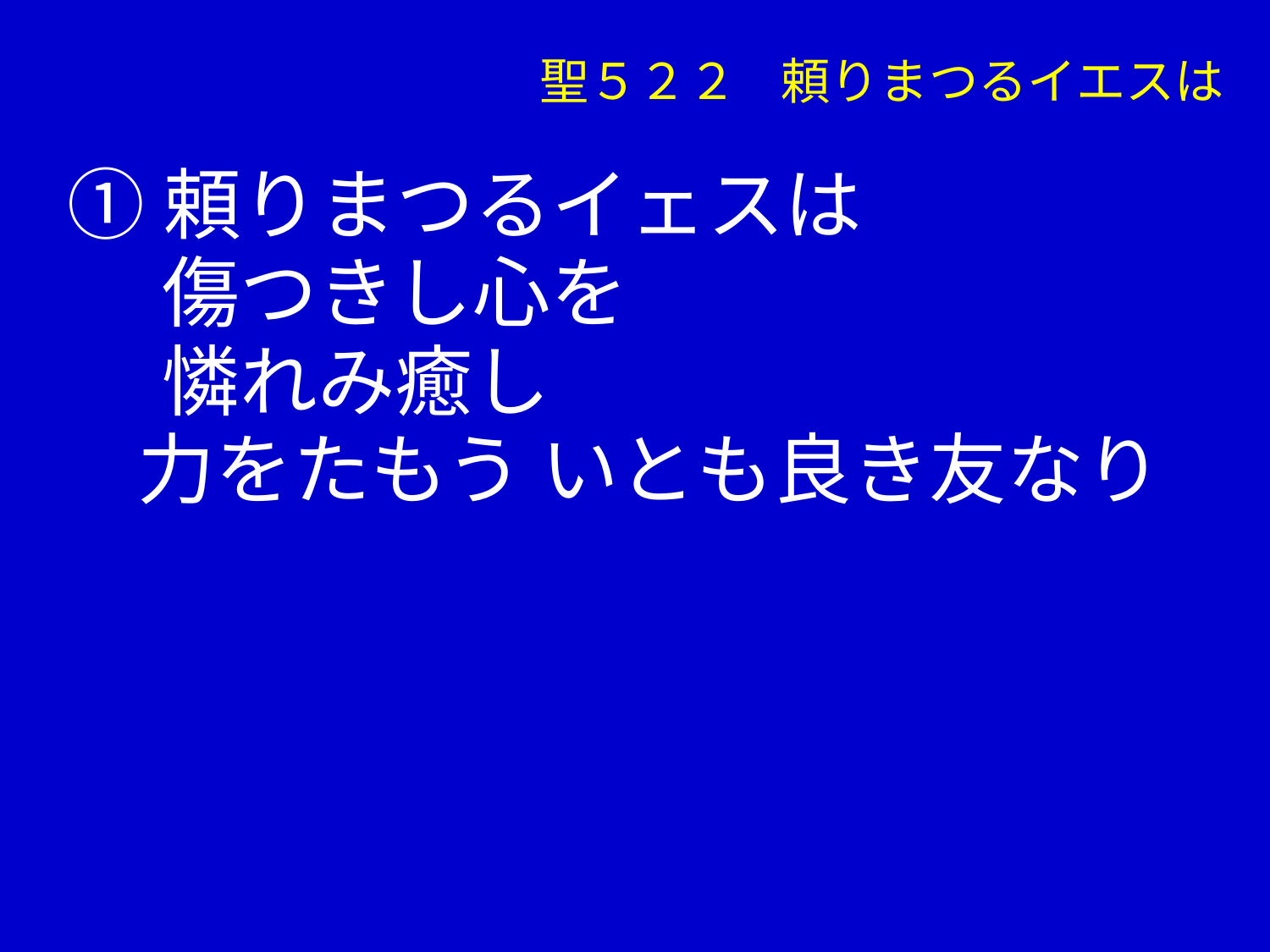

聖５２２    頼りまつるイエスは
①頼りまつるイェスは
　 傷つきし心を
　 憐れみ癒し
   力をたもう いとも良き友なり